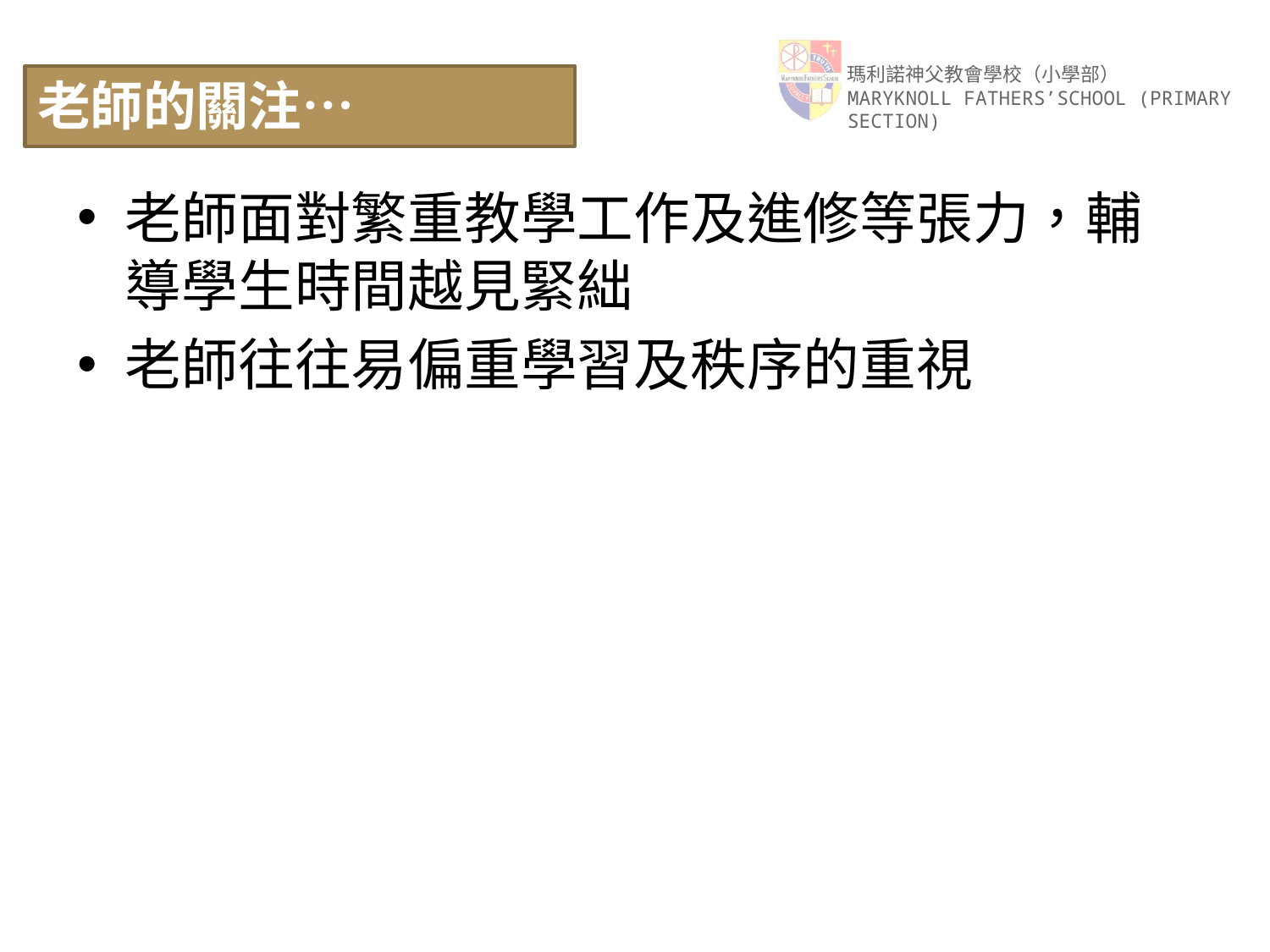

# 老師的關注…
老師面對繁重教學工作及進修等張力，輔導學生時間越見緊絀
老師往往易偏重學習及秩序的重視